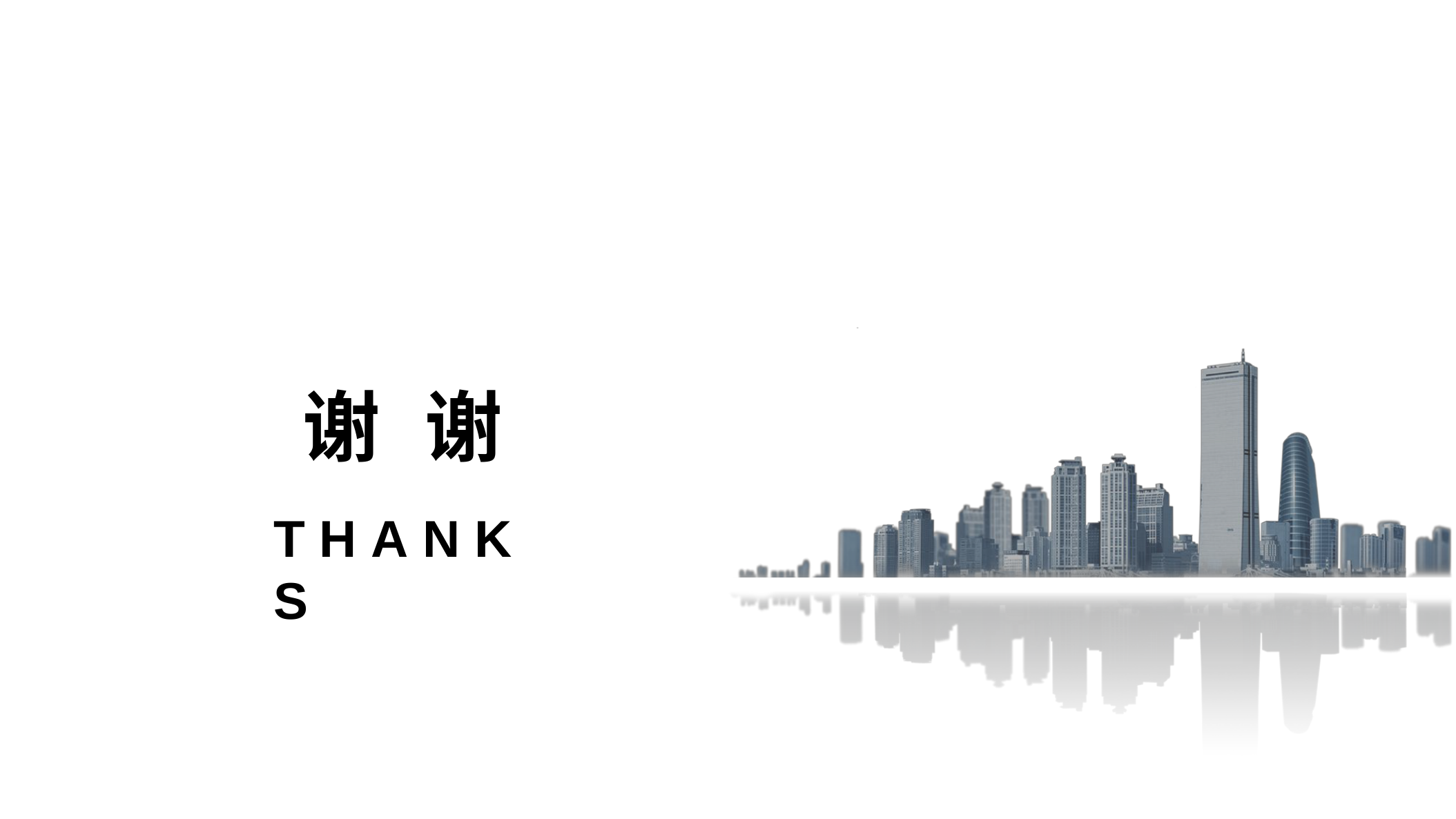

谢	谢
T H A N K S